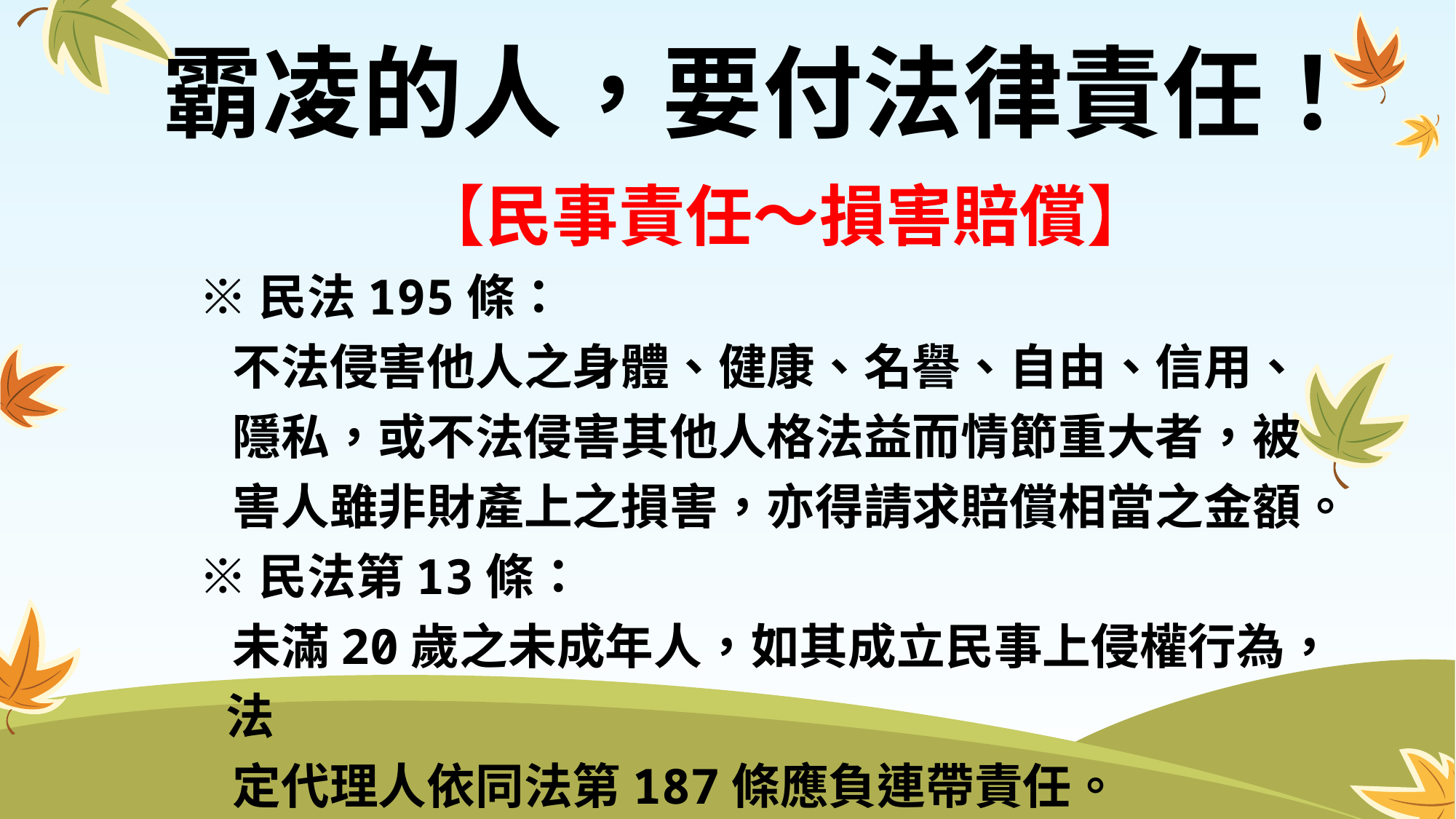

霸凌的人，要付法律責任！
【民事責任～損害賠償】
※民法195條：
  不法侵害他人之身體、健康、名譽、自由、信用、
  隱私，或不法侵害其他人格法益而情節重大者，被
  害人雖非財產上之損害，亦得請求賠償相當之金額。
※民法第13條：
  未滿20歲之未成年人，如其成立民事上侵權行為，法
  定代理人依同法第187條應負連帶責任。